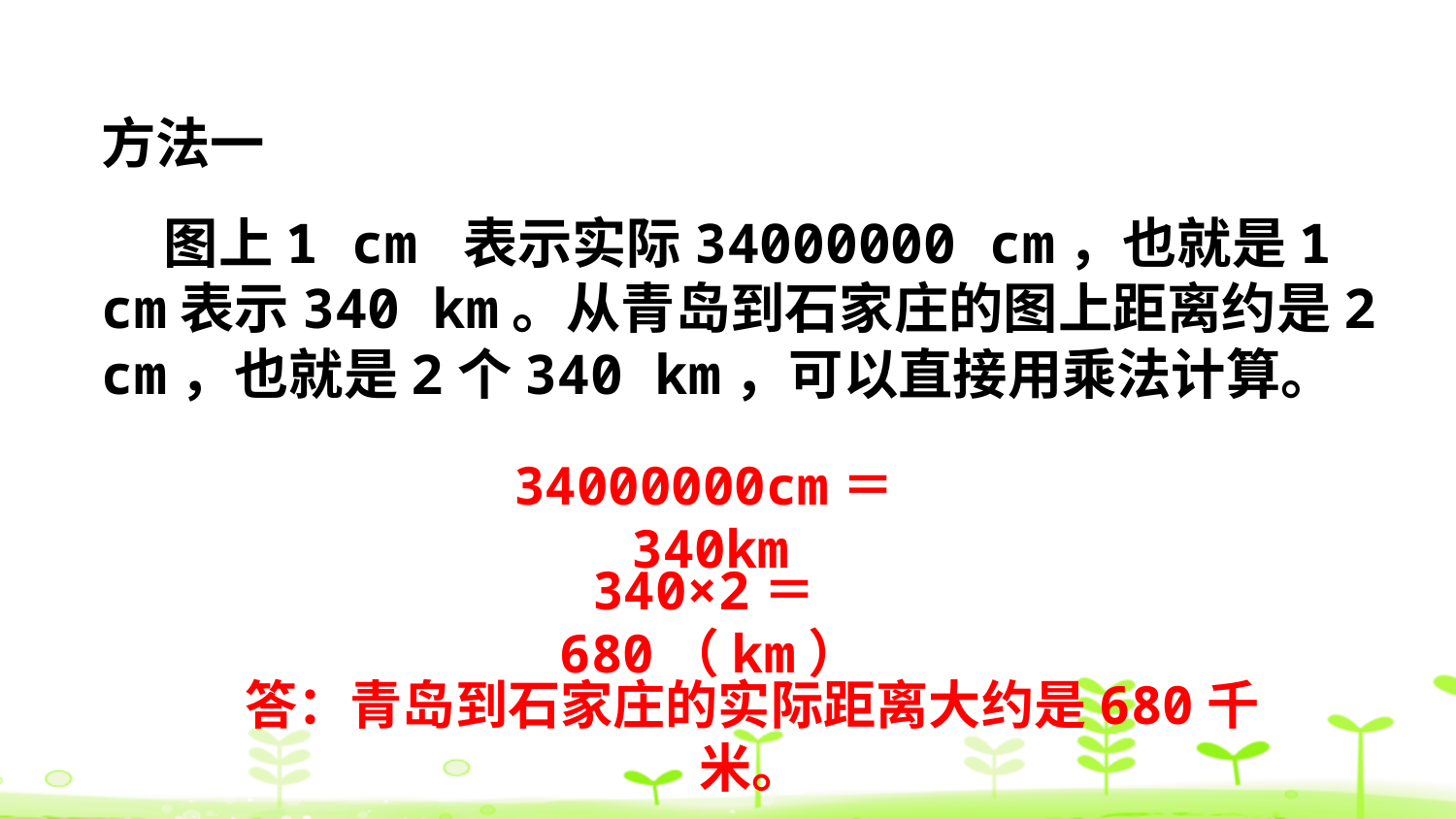

方法一
    图上1 cm 表示实际34000000 cm，也就是1 cm表示340 km。从青岛到石家庄的图上距离约是2 cm，也就是2个340 km，可以直接用乘法计算。
34000000cm＝340km
340×2＝680（km）
答：青岛到石家庄的实际距离大约是680千米。